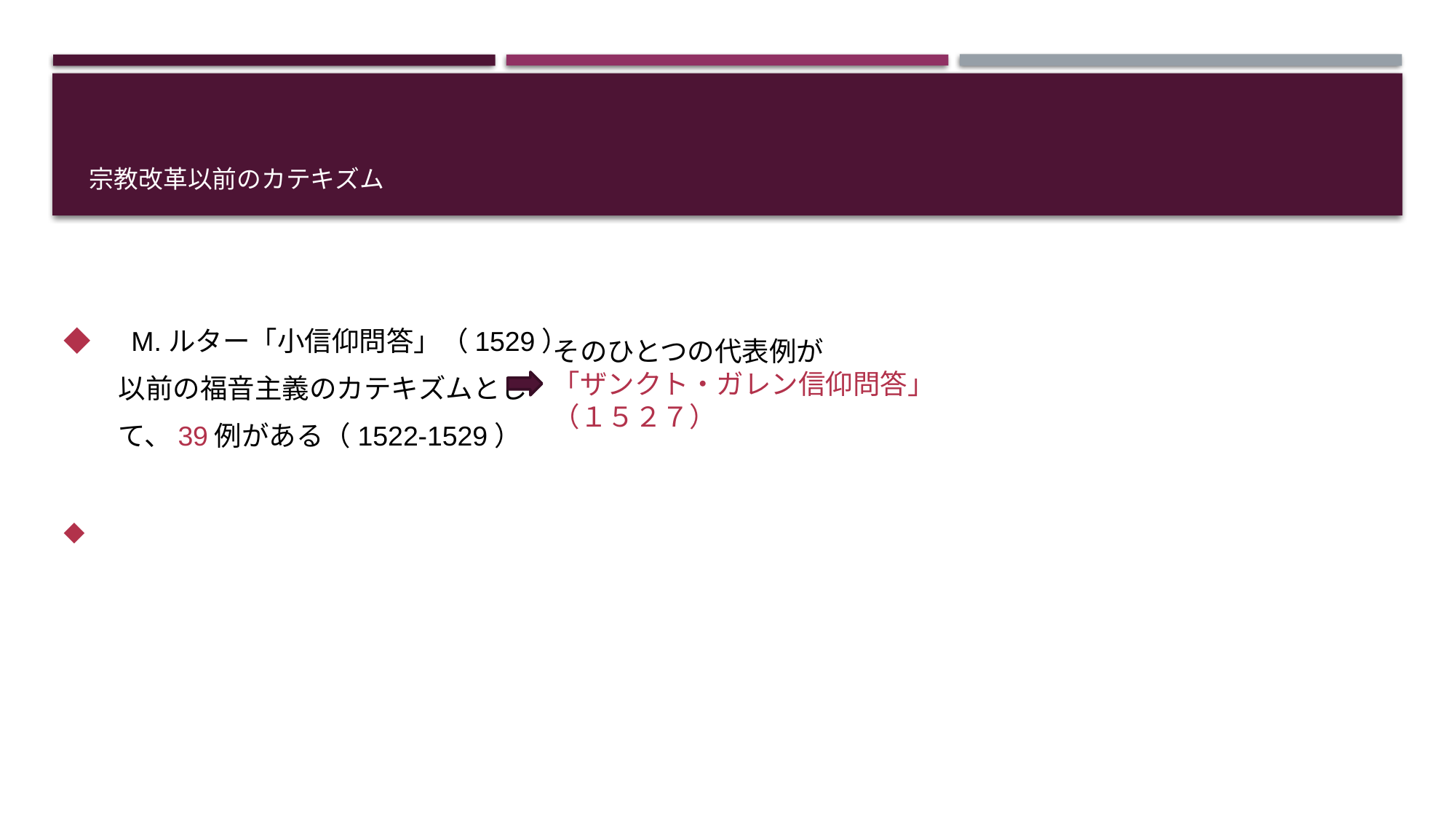

# 宗教改革以前のカテキズム

◆　M.ルター「小信仰問答」（1529）
　　以前の福音主義のカテキズムとし
　　て、39例がある（1522-1529）

◆

そのひとつの代表例が
「ザンクト・ガレン信仰問答」
（１５２７）